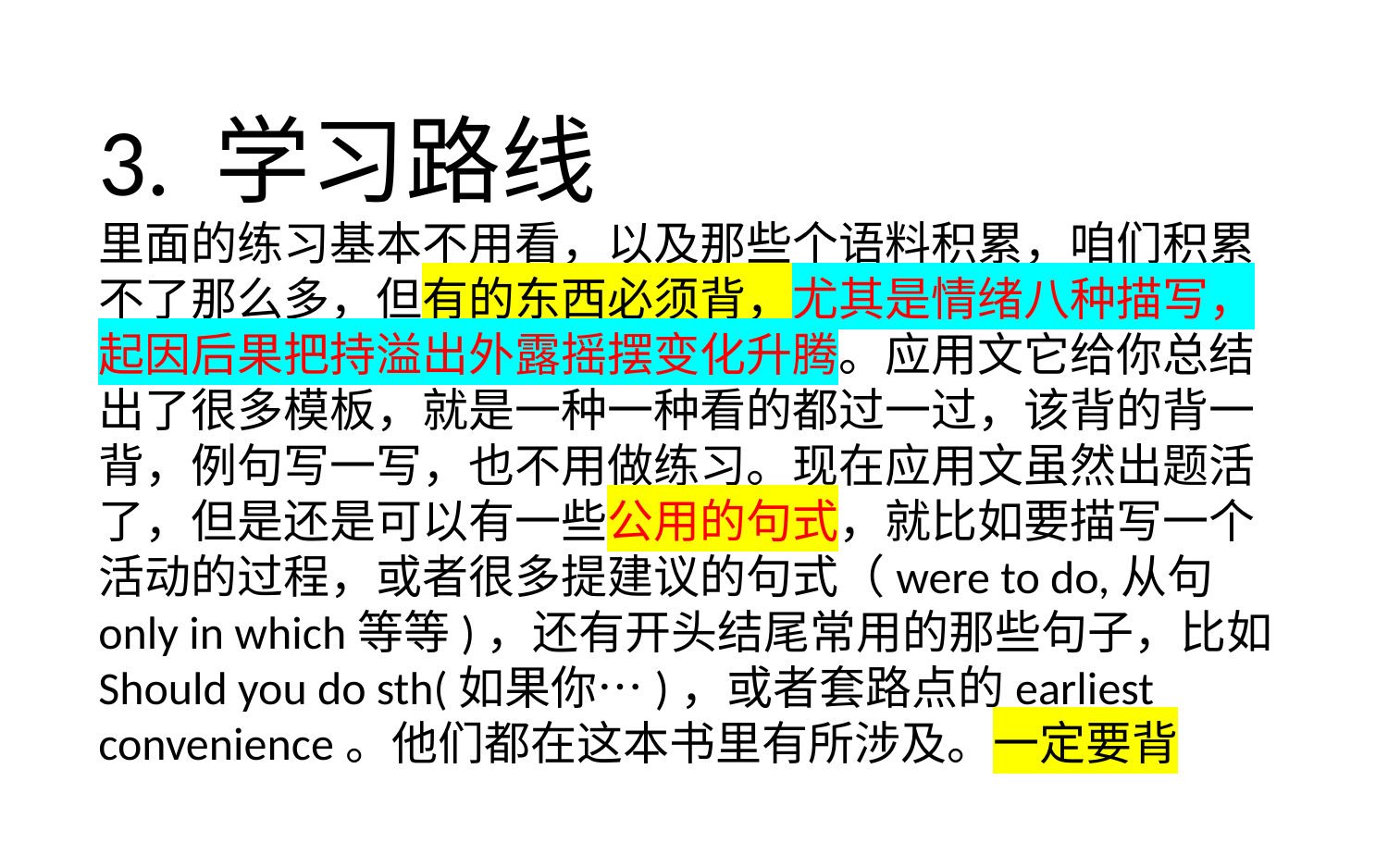

3. 学习路线
里面的练习基本不用看，以及那些个语料积累，咱们积累不了那么多，但有的东西必须背，尤其是情绪八种描写，起因后果把持溢出外露摇摆变化升腾。应用文它给你总结出了很多模板，就是一种一种看的都过一过，该背的背一背，例句写一写，也不用做练习。现在应用文虽然出题活了，但是还是可以有一些公用的句式，就比如要描写一个活动的过程，或者很多提建议的句式（were to do,从句only in which等等)，还有开头结尾常用的那些句子，比如Should you do sth(如果你…)，或者套路点的earliest convenience。他们都在这本书里有所涉及。一定要背